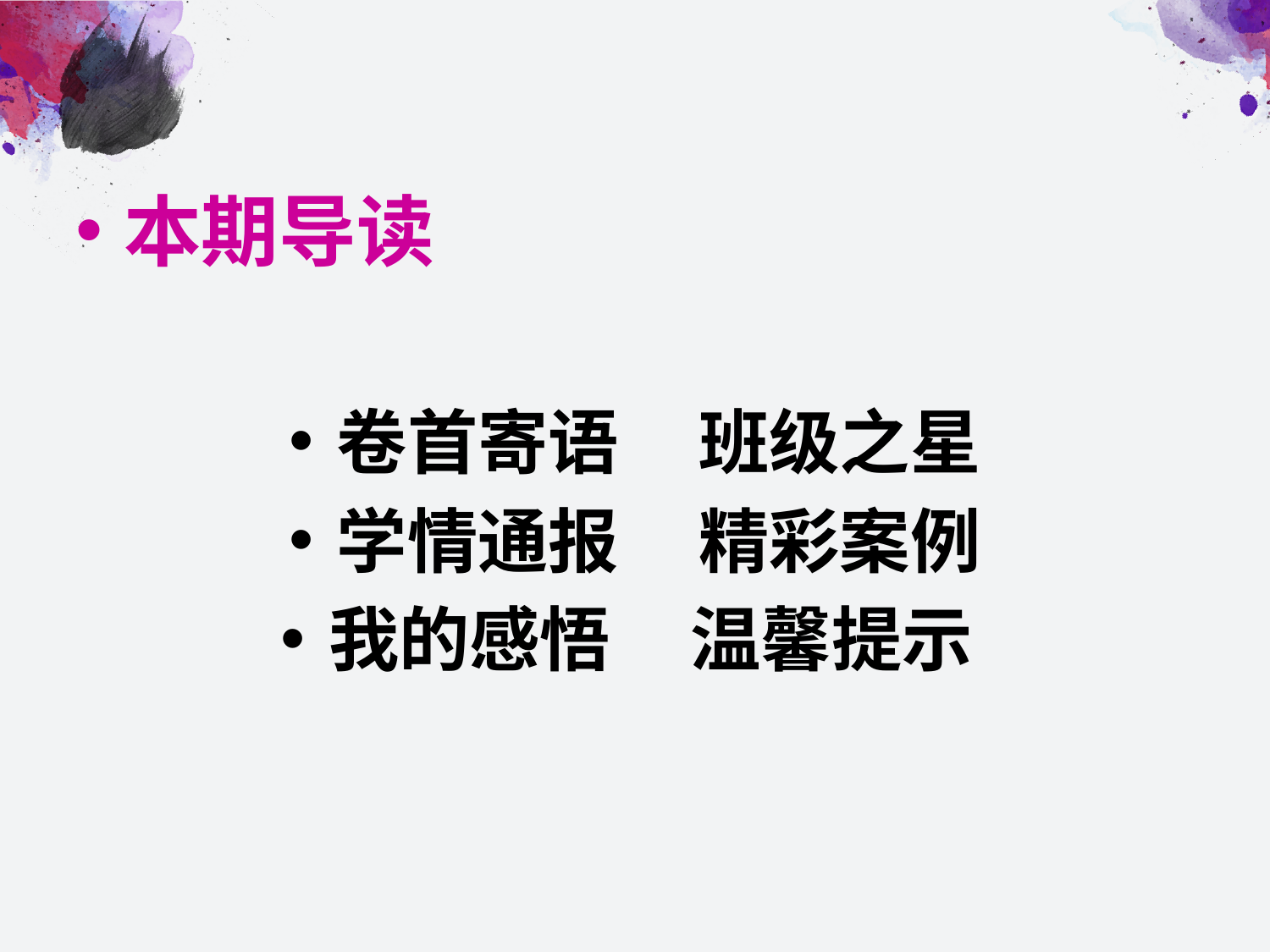

本期导读

卷首寄语     班级之星
学情通报     精彩案例
我的感悟     温馨提示